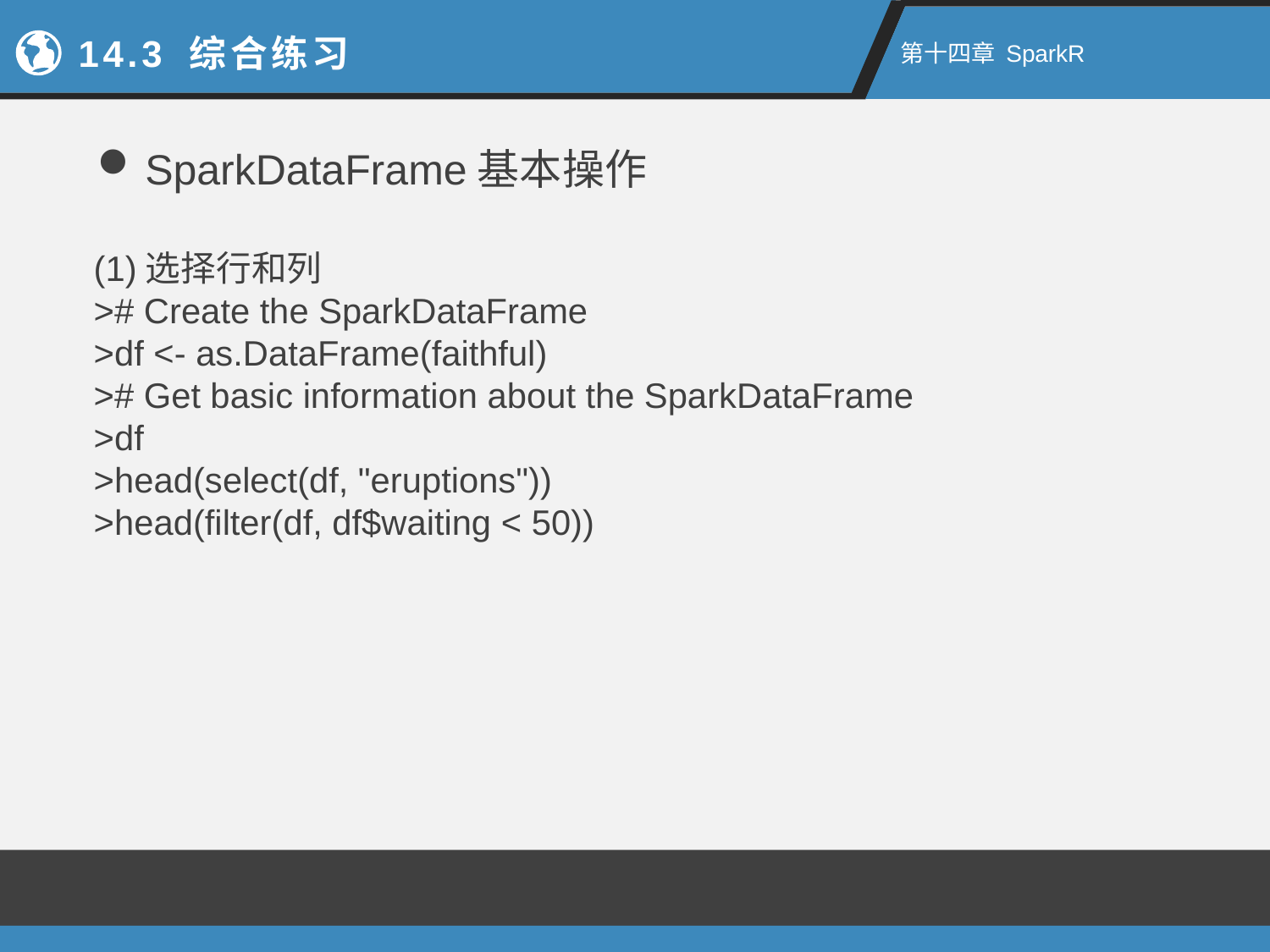

14.3 综合练习

第十四章 SparkR
SparkDataFrame基本操作
(1)选择行和列
># Create the SparkDataFrame
>df <- as.DataFrame(faithful)
># Get basic information about the SparkDataFrame
>df
>head(select(df, "eruptions"))
>head(filter(df, df$waiting < 50))